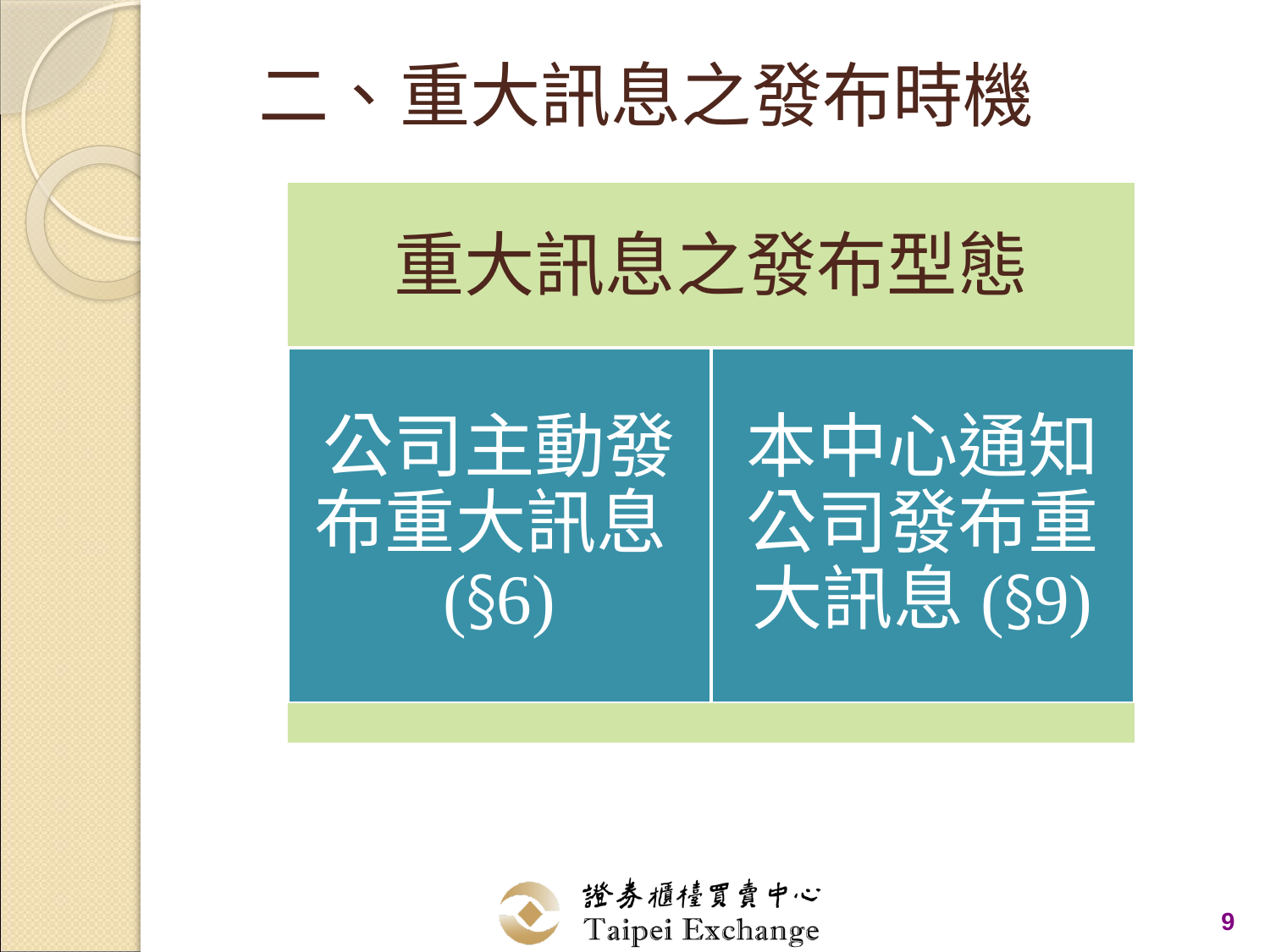

# 二、重大訊息之發布時機
重大訊息之發布型態
公司主動發布重大訊息(§6)
本中心通知公司發布重大訊息(§9)

9